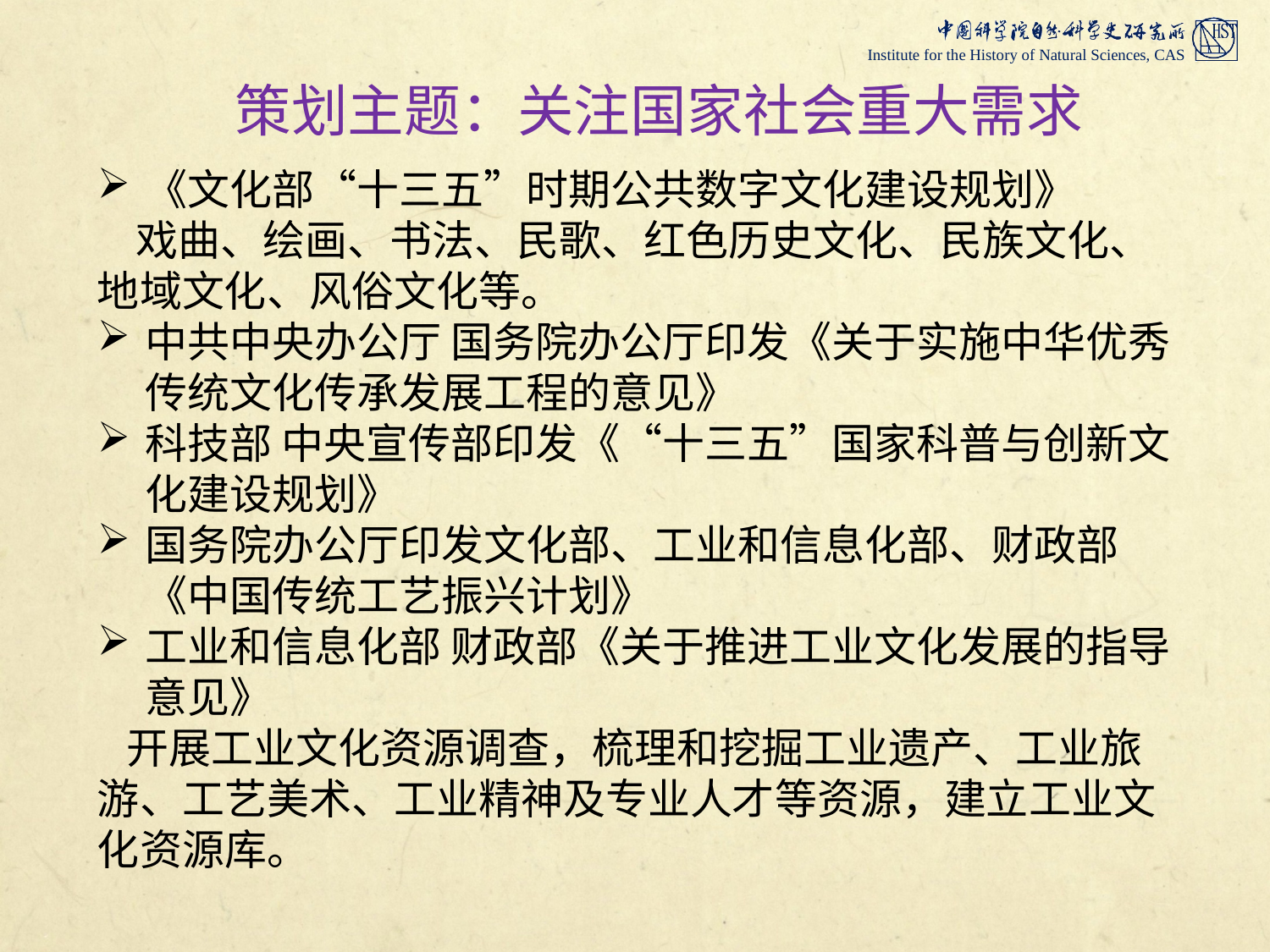

# 策划主题：关注国家社会重大需求
《文化部“十三五”时期公共数字文化建设规划》
   戏曲、绘画、书法、民歌、红色历史文化、民族文化、地域文化、风俗文化等。
中共中央办公厅 国务院办公厅印发《关于实施中华优秀传统文化传承发展工程的意见》
科技部 中央宣传部印发《“十三五”国家科普与创新文化建设规划》
国务院办公厅印发文化部、工业和信息化部、财政部《中国传统工艺振兴计划》
工业和信息化部 财政部《关于推进工业文化发展的指导意见》
  开展工业文化资源调查，梳理和挖掘工业遗产、工业旅游、工艺美术、工业精神及专业人才等资源，建立工业文化资源库。